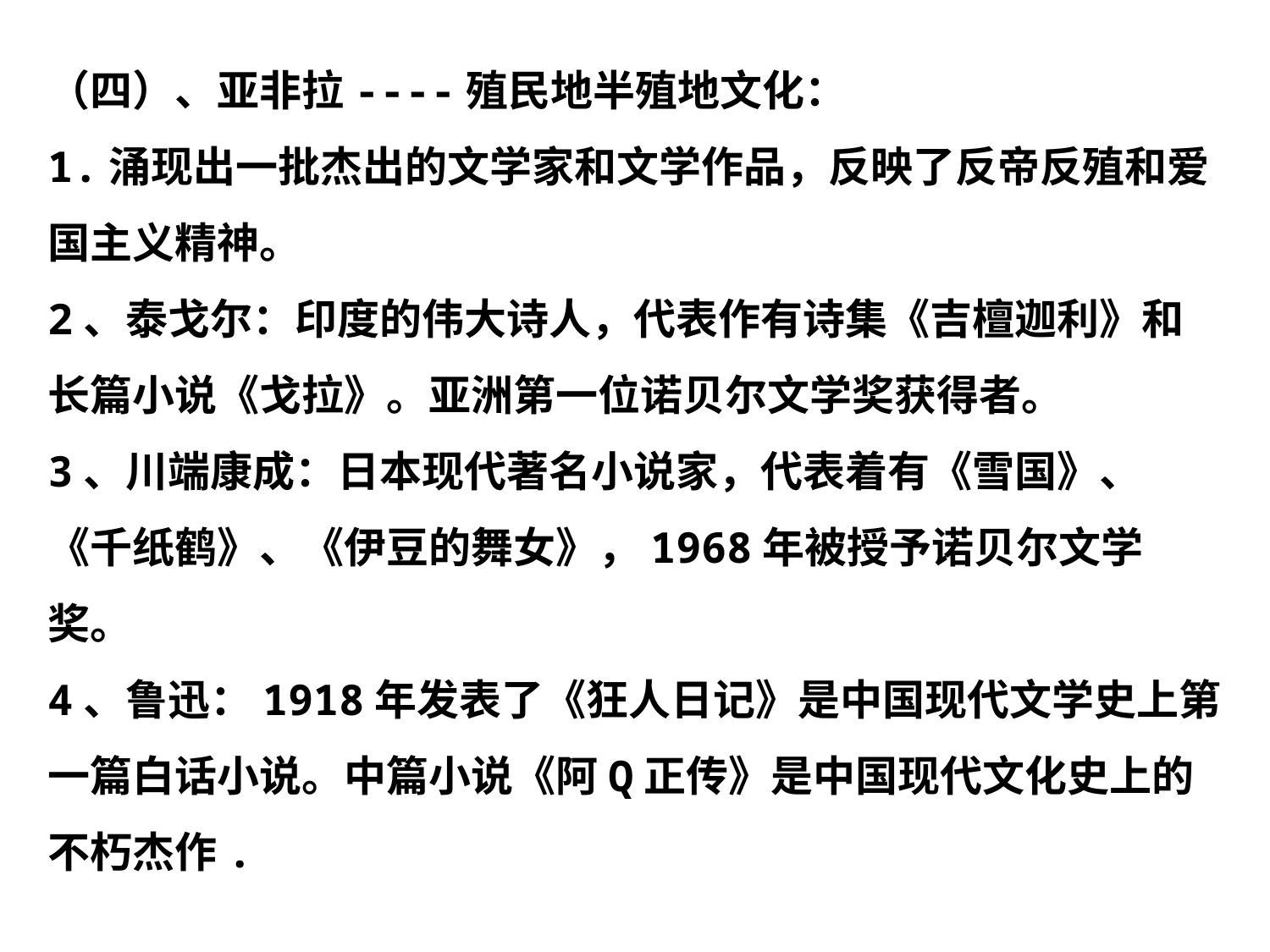

（四）、亚非拉----殖民地半殖地文化：
1.涌现出一批杰出的文学家和文学作品，反映了反帝反殖和爱国主义精神。
2、泰戈尔：印度的伟大诗人，代表作有诗集《吉檀迦利》和长篇小说《戈拉》。亚洲第一位诺贝尔文学奖获得者。
3、川端康成：日本现代著名小说家，代表着有《雪国》、《千纸鹤》、《伊豆的舞女》，1968年被授予诺贝尔文学奖。
4、鲁迅：1918年发表了《狂人日记》是中国现代文学史上第一篇白话小说。中篇小说《阿Q正传》是中国现代文化史上的不朽杰作.